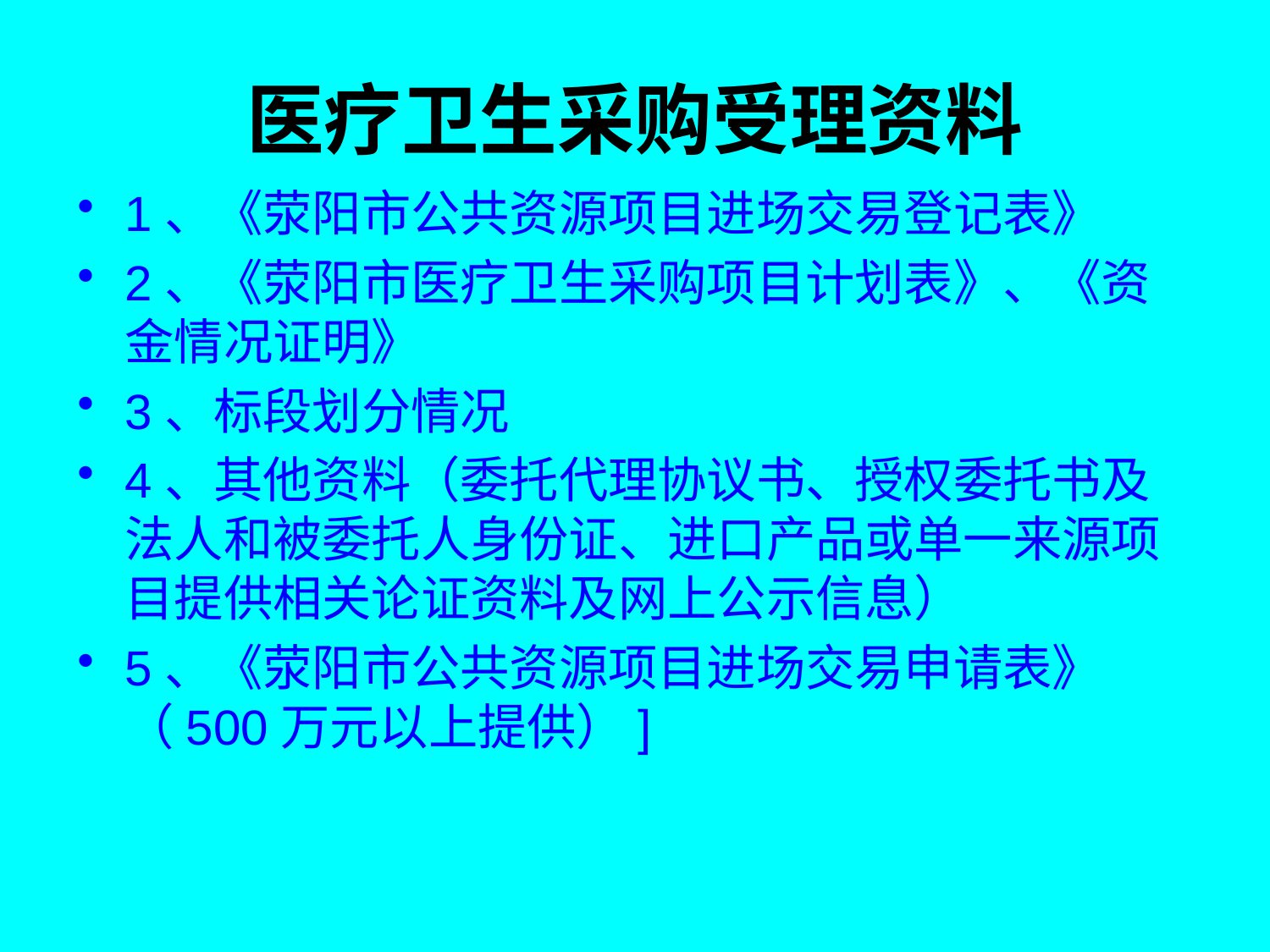

# 医疗卫生采购受理资料
1、《荥阳市公共资源项目进场交易登记表》
2、《荥阳市医疗卫生采购项目计划表》、《资金情况证明》
3、标段划分情况
4、其他资料（委托代理协议书、授权委托书及法人和被委托人身份证、进口产品或单一来源项目提供相关论证资料及网上公示信息）
5、《荥阳市公共资源项目进场交易申请表》（500万元以上提供）]